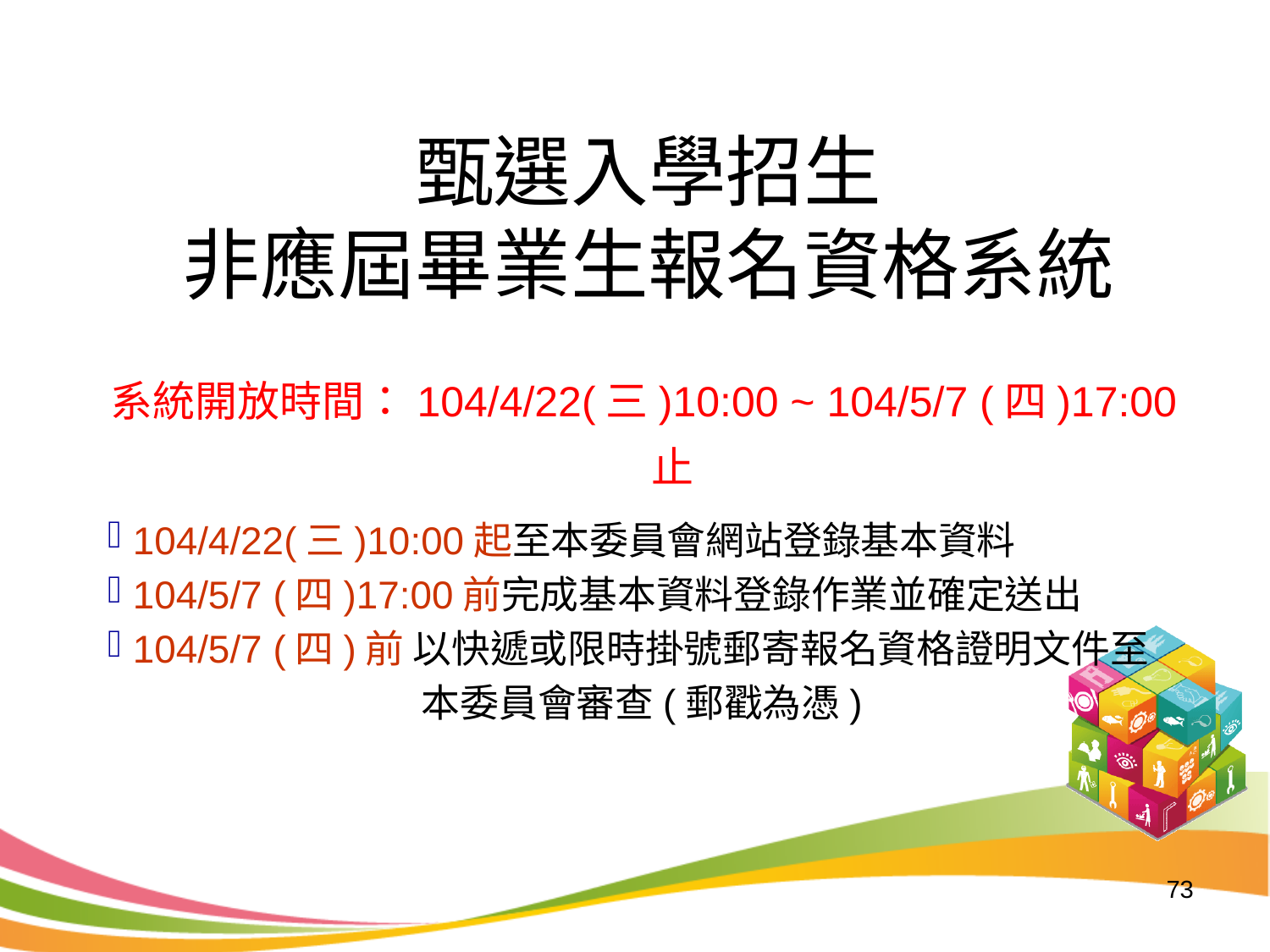

甄選入學招生
非應屆畢業生報名資格系統

系統開放時間：104/4/22(三)10:00 ~ 104/5/7 (四)17:00止

104/4/22(三)10:00起至本委員會網站登錄基本資料
104/5/7 (四)17:00前完成基本資料登錄作業並確定送出
104/5/7 (四)前 以快遞或限時掛號郵寄報名資格證明文件至
      本委員會審查(郵戳為憑)

73